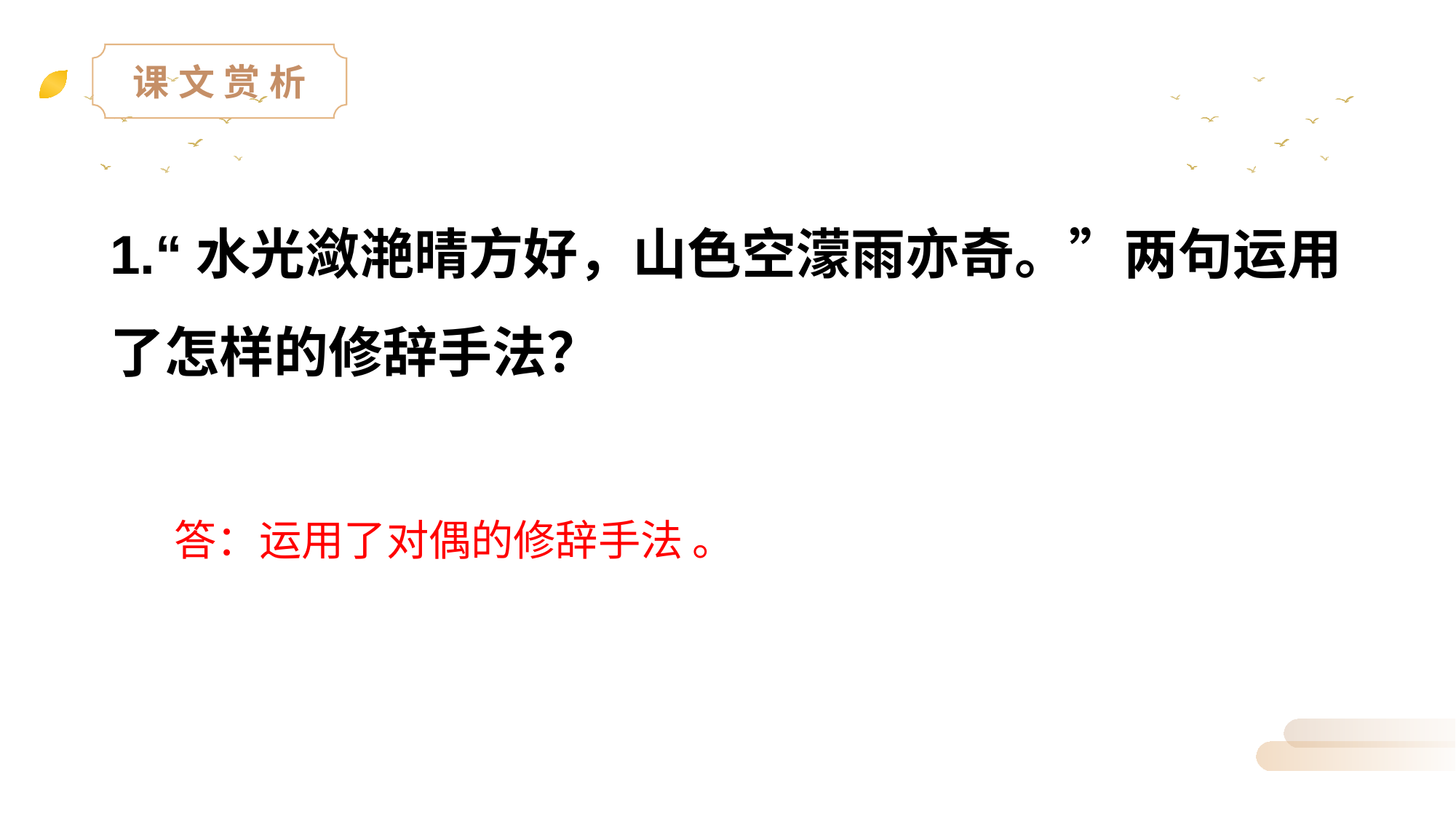

课文赏析
1.“水光潋滟晴方好，山色空濛雨亦奇。”两句运用了怎样的修辞手法？
答：运用了对偶的修辞手法 。